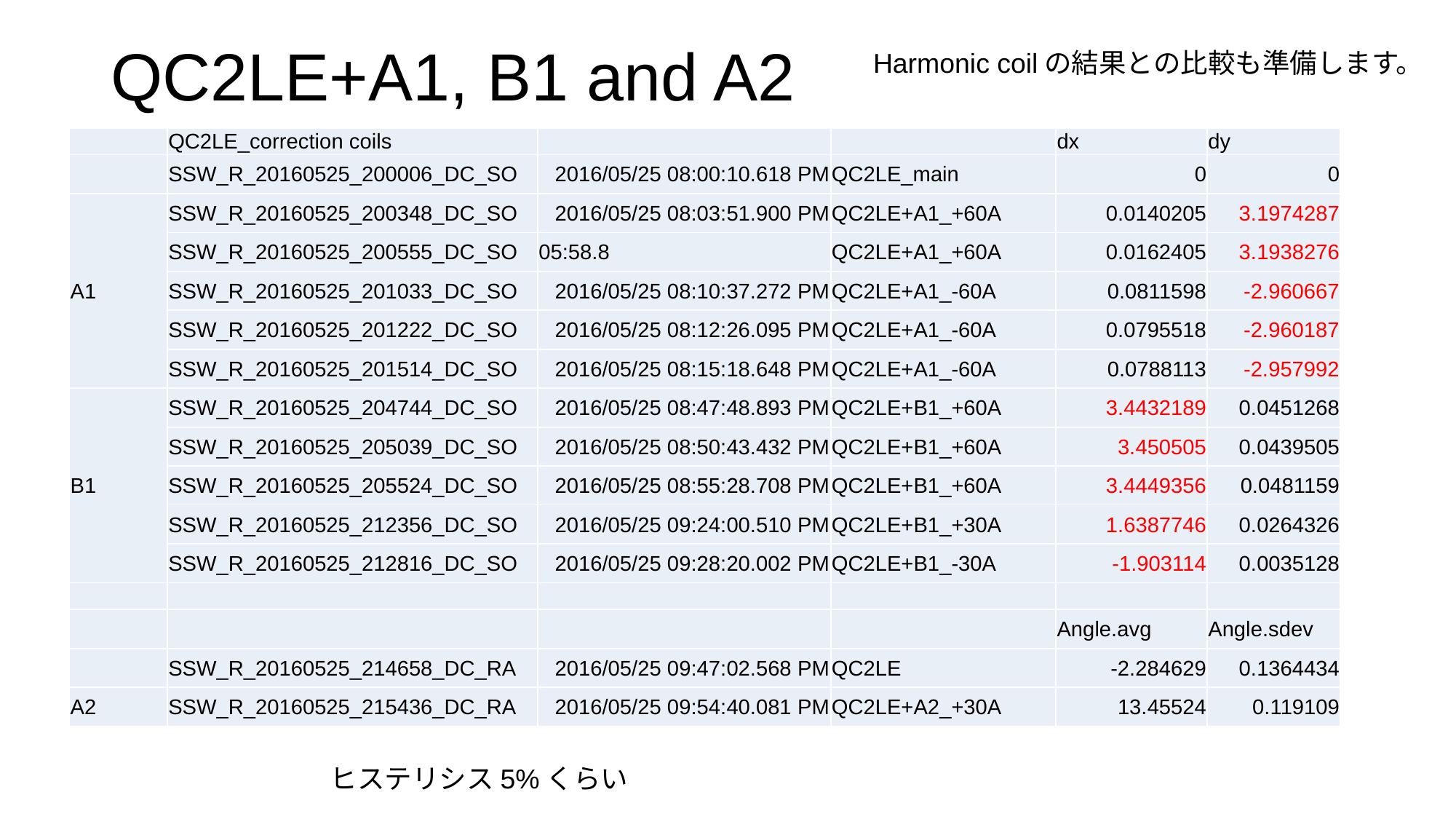

# QC2LE+A1, B1 and A2
Harmonic coilの結果との比較も準備します。
|  | QC2LE\_correction coils |  |  | dx | dy |
| --- | --- | --- | --- | --- | --- |
|  | SSW\_R\_20160525\_200006\_DC\_SO | 2016/05/25 08:00:10.618 PM | QC2LE\_main | 0 | 0 |
| A1 | SSW\_R\_20160525\_200348\_DC\_SO | 2016/05/25 08:03:51.900 PM | QC2LE+A1\_+60A | 0.0140205 | 3.1974287 |
|  | SSW\_R\_20160525\_200555\_DC\_SO | 05:58.8 | QC2LE+A1\_+60A | 0.0162405 | 3.1938276 |
|  | SSW\_R\_20160525\_201033\_DC\_SO | 2016/05/25 08:10:37.272 PM | QC2LE+A1\_-60A | 0.0811598 | -2.960667 |
|  | SSW\_R\_20160525\_201222\_DC\_SO | 2016/05/25 08:12:26.095 PM | QC2LE+A1\_-60A | 0.0795518 | -2.960187 |
|  | SSW\_R\_20160525\_201514\_DC\_SO | 2016/05/25 08:15:18.648 PM | QC2LE+A1\_-60A | 0.0788113 | -2.957992 |
| B1 | SSW\_R\_20160525\_204744\_DC\_SO | 2016/05/25 08:47:48.893 PM | QC2LE+B1\_+60A | 3.4432189 | 0.0451268 |
|  | SSW\_R\_20160525\_205039\_DC\_SO | 2016/05/25 08:50:43.432 PM | QC2LE+B1\_+60A | 3.450505 | 0.0439505 |
|  | SSW\_R\_20160525\_205524\_DC\_SO | 2016/05/25 08:55:28.708 PM | QC2LE+B1\_+60A | 3.4449356 | 0.0481159 |
|  | SSW\_R\_20160525\_212356\_DC\_SO | 2016/05/25 09:24:00.510 PM | QC2LE+B1\_+30A | 1.6387746 | 0.0264326 |
|  | SSW\_R\_20160525\_212816\_DC\_SO | 2016/05/25 09:28:20.002 PM | QC2LE+B1\_-30A | -1.903114 | 0.0035128 |
|  |  |  |  |  |  |
|  |  |  |  | Angle.avg | Angle.sdev |
|  | SSW\_R\_20160525\_214658\_DC\_RA | 2016/05/25 09:47:02.568 PM | QC2LE | -2.284629 | 0.1364434 |
| A2 | SSW\_R\_20160525\_215436\_DC\_RA | 2016/05/25 09:54:40.081 PM | QC2LE+A2\_+30A | 13.45524 | 0.119109 |
ヒステリシス5%くらい